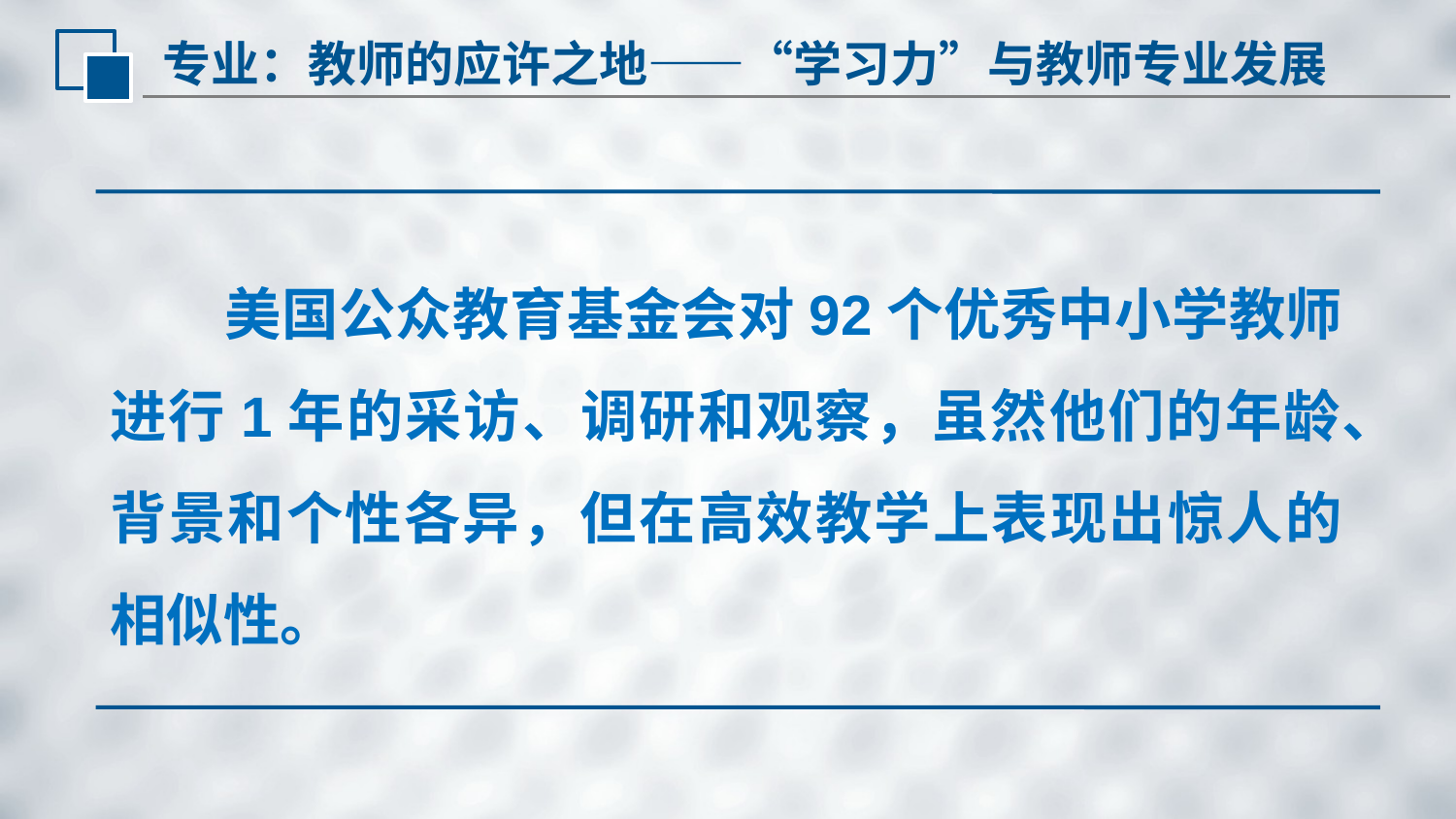

专业：教师的应许之地——“学习力”与教师专业发展

美国公众教育基金会对92个优秀中小学教师进行1年的采访、调研和观察，虽然他们的年龄、背景和个性各异，但在高效教学上表现出惊人的相似性。